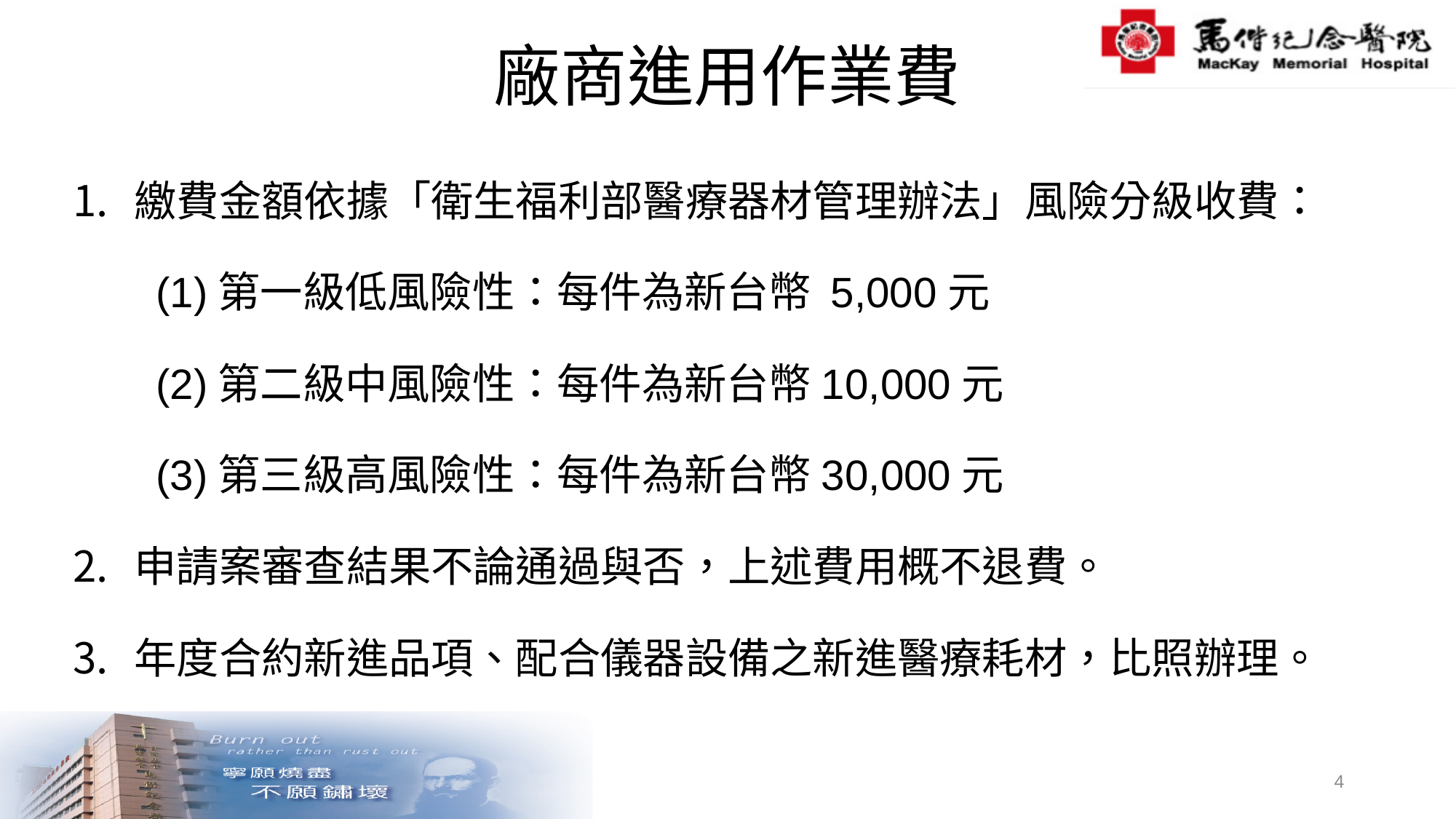

# 廠商進用作業費
繳費金額依據「衛生福利部醫療器材管理辦法」風險分級收費：
       (1)第一級低風險性：每件為新台幣 5,000元
       (2)第二級中風險性：每件為新台幣10,000元
       (3)第三級高風險性：每件為新台幣30,000元
申請案審查結果不論通過與否，上述費用概不退費。
年度合約新進品項、配合儀器設備之新進醫療耗材，比照辦理。
4